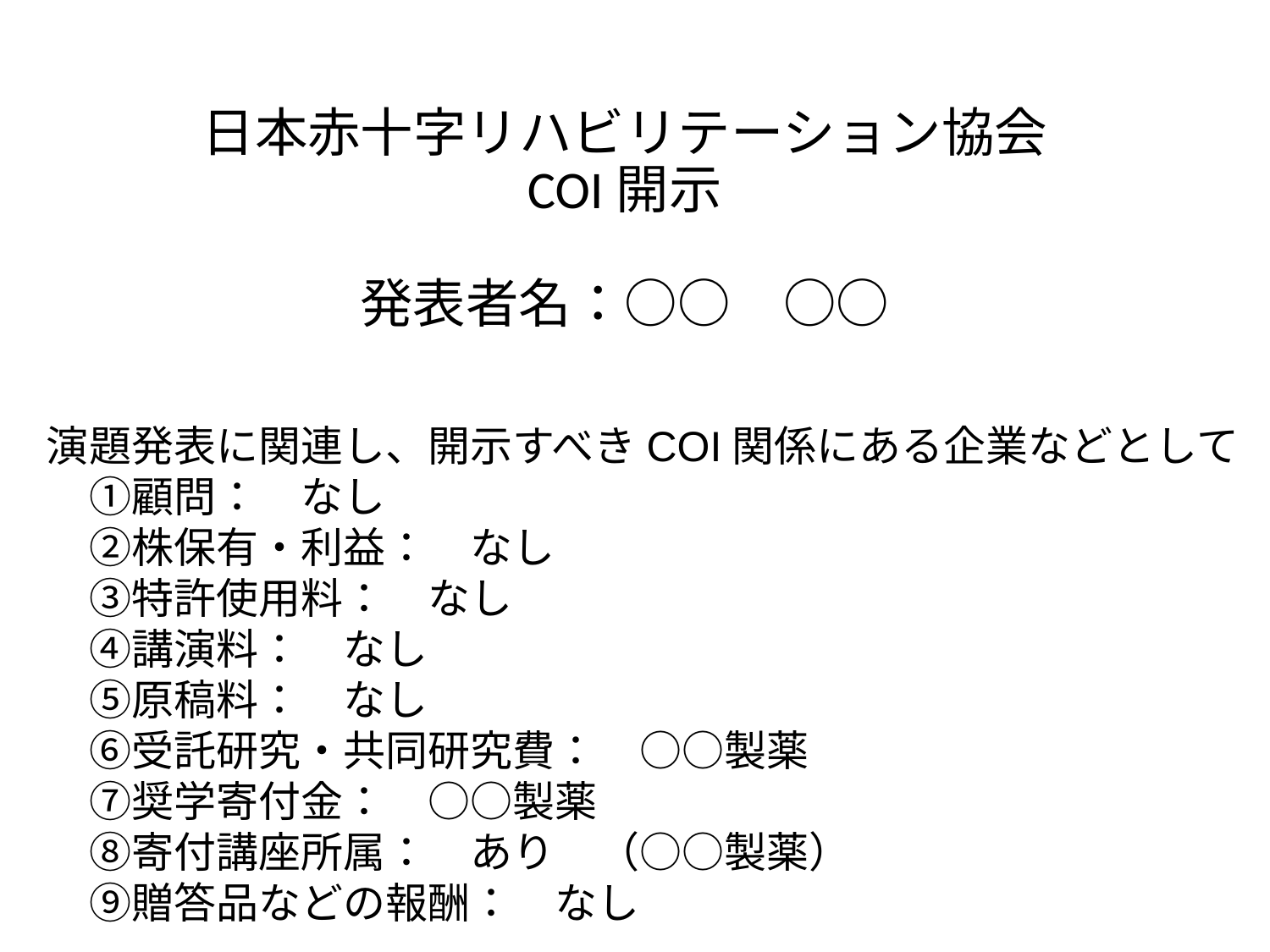

# 日本赤十字リハビリテーション協会 COI開示 発表者名：○○　○○
演題発表に関連し、開示すべきCOI関係にある企業などとして
　①顧問：　なし
　②株保有・利益：　なし
　③特許使用料：　なし
　④講演料：　なし
　⑤原稿料：　なし
　⑥受託研究・共同研究費：　○○製薬
　⑦奨学寄付金：　○○製薬
　⑧寄付講座所属：　あり　（○○製薬）
　⑨贈答品などの報酬：　なし